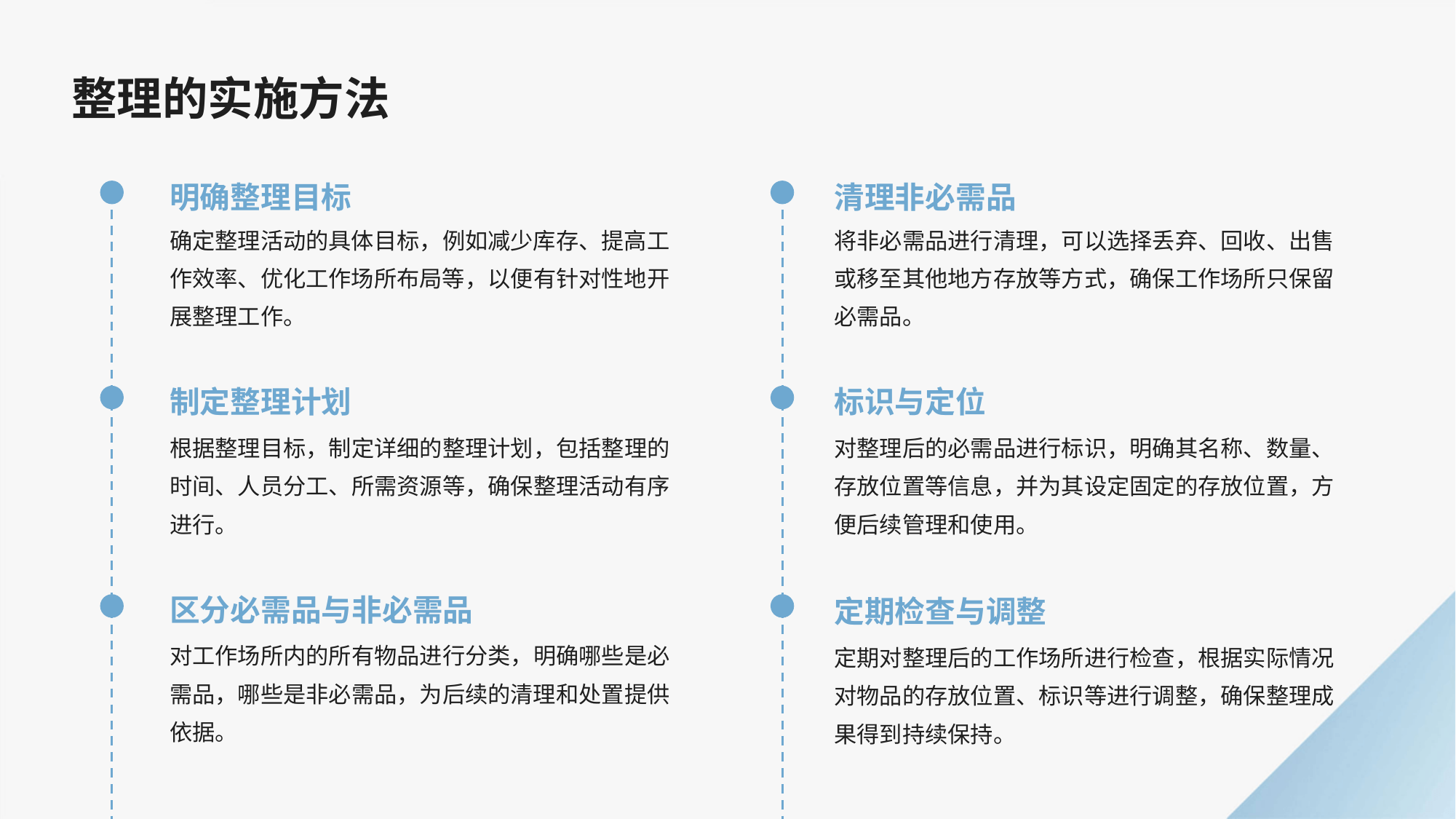

整理的实施方法
明确整理目标
清理非必需品

确定整理活动的具体目标，例如减少库存、提高工作效率、优化工作场所布局等，以便有针对性地开展整理工作。
将非必需品进行清理，可以选择丢弃、回收、出售或移至其他地方存放等方式，确保工作场所只保留必需品。
制定整理计划
标识与定位
根据整理目标，制定详细的整理计划，包括整理的时间、人员分工、所需资源等，确保整理活动有序进行。
对整理后的必需品进行标识，明确其名称、数量、存放位置等信息，并为其设定固定的存放位置，方便后续管理和使用。
区分必需品与非必需品
定期检查与调整
对工作场所内的所有物品进行分类，明确哪些是必需品，哪些是非必需品，为后续的清理和处置提供依据。
定期对整理后的工作场所进行检查，根据实际情况对物品的存放位置、标识等进行调整，确保整理成果得到持续保持。